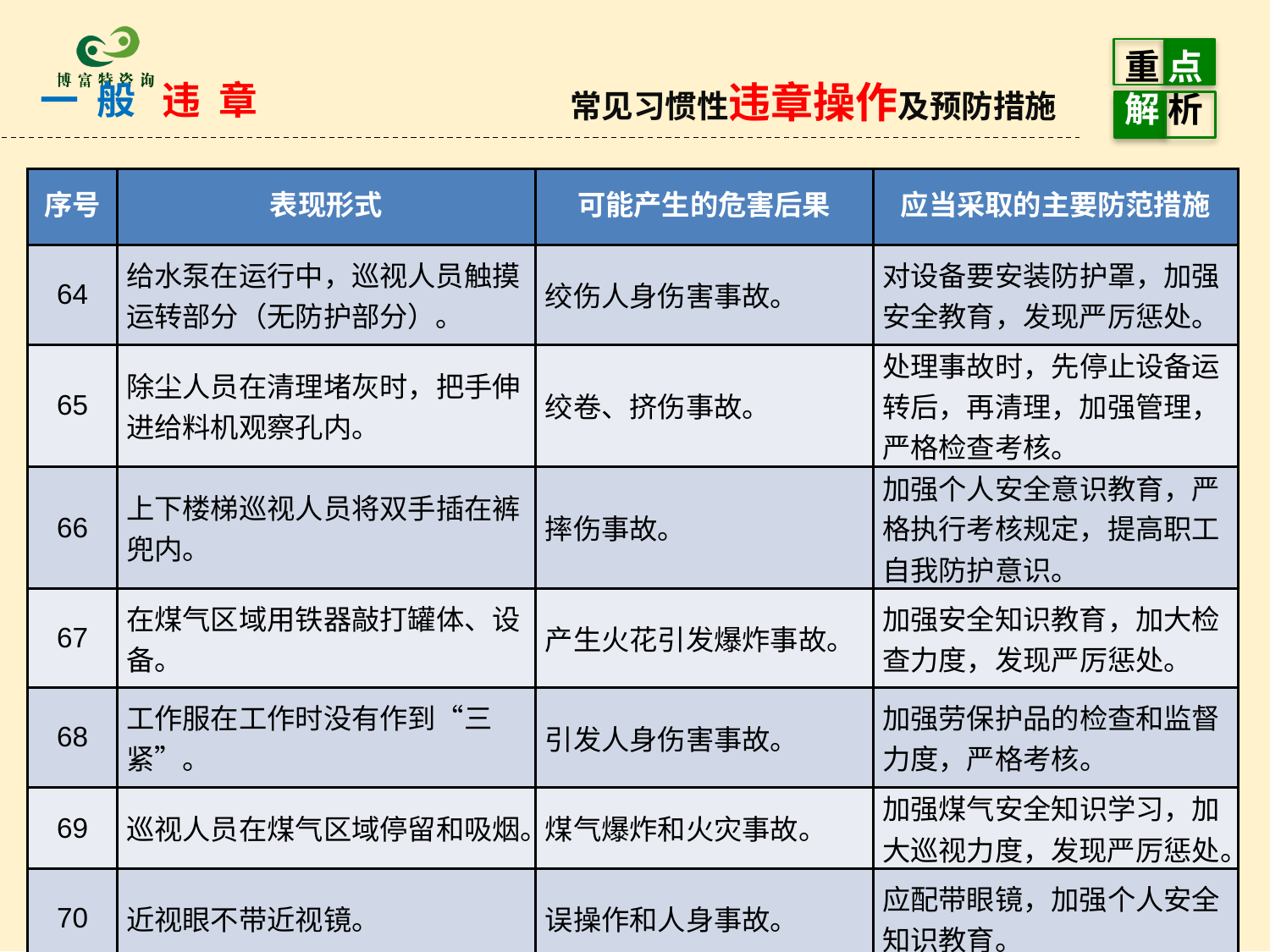

一  般   违  章
| 序号 | 表现形式 | 可能产生的危害后果 | 应当采取的主要防范措施 |
| --- | --- | --- | --- |
| 64 | 给水泵在运行中，巡视人员触摸运转部分（无防护部分）。 | 绞伤人身伤害事故。 | 对设备要安装防护罩，加强安全教育，发现严厉惩处。 |
| 65 | 除尘人员在清理堵灰时，把手伸进给料机观察孔内。 | 绞卷、挤伤事故。 | 处理事故时，先停止设备运转后，再清理，加强管理，严格检查考核。 |
| 66 | 上下楼梯巡视人员将双手插在裤兜内。 | 摔伤事故。 | 加强个人安全意识教育，严格执行考核规定，提高职工自我防护意识。 |
| 67 | 在煤气区域用铁器敲打罐体、设备。 | 产生火花引发爆炸事故。 | 加强安全知识教育，加大检查力度，发现严厉惩处。 |
| 68 | 工作服在工作时没有作到“三紧”。 | 引发人身伤害事故。 | 加强劳保护品的检查和监督力度，严格考核。 |
| 69 | 巡视人员在煤气区域停留和吸烟。 | 煤气爆炸和火灾事故。 | 加强煤气安全知识学习，加大巡视力度，发现严厉惩处。 |
| 70 | 近视眼不带近视镜。 | 误操作和人身事故。 | 应配带眼镜，加强个人安全知识教育。 |